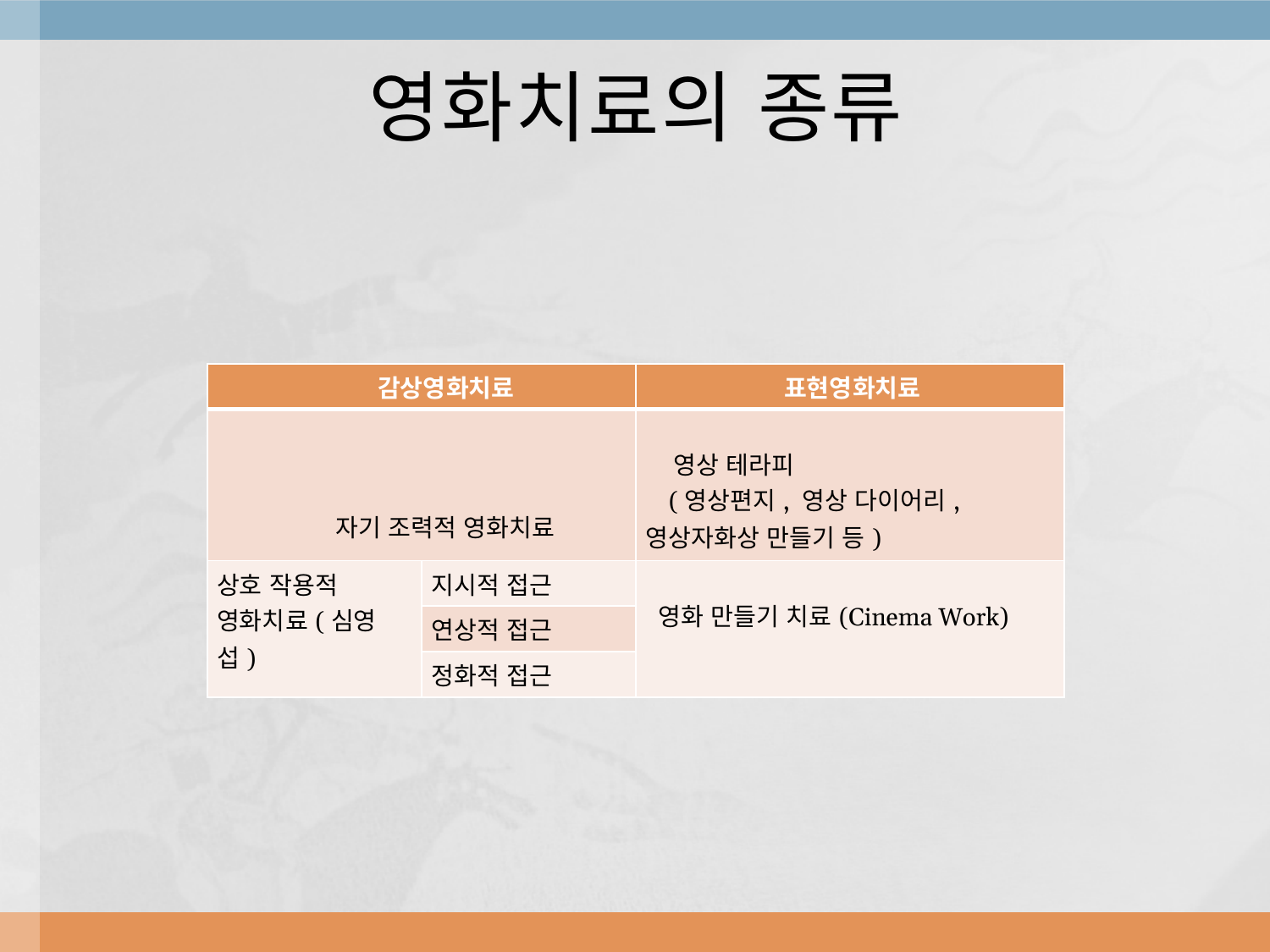

# 영화치료의 종류
| 감상영화치료 |  | 표현영화치료 |
| --- | --- | --- |
| 자기 조력적 영화치료 |  | 영상 테라피 (영상편지, 영상 다이어리, 영상자화상 만들기 등) |
| 상호 작용적 영화치료(심영섭) | 지시적 접근 | 영화 만들기 치료(Cinema Work) |
|  | 연상적 접근 |  |
|  | 정화적 접근 |  |